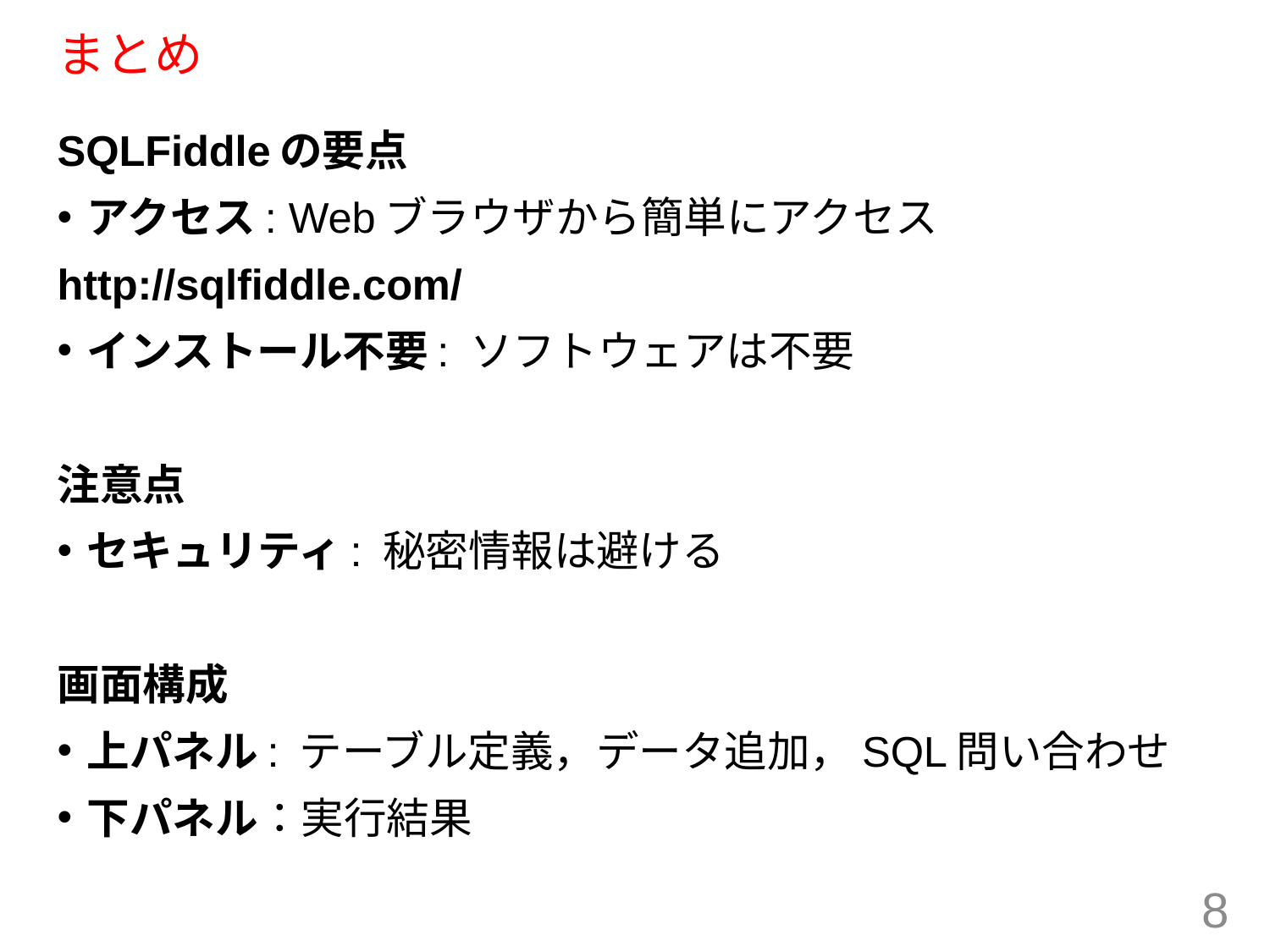

# まとめ
SQLFiddleの要点
アクセス: Webブラウザから簡単にアクセス
http://sqlfiddle.com/
インストール不要: ソフトウェアは不要

注意点
セキュリティ: 秘密情報は避ける

画面構成
上パネル: テーブル定義，データ追加，SQL問い合わせ
下パネル：実行結果
8